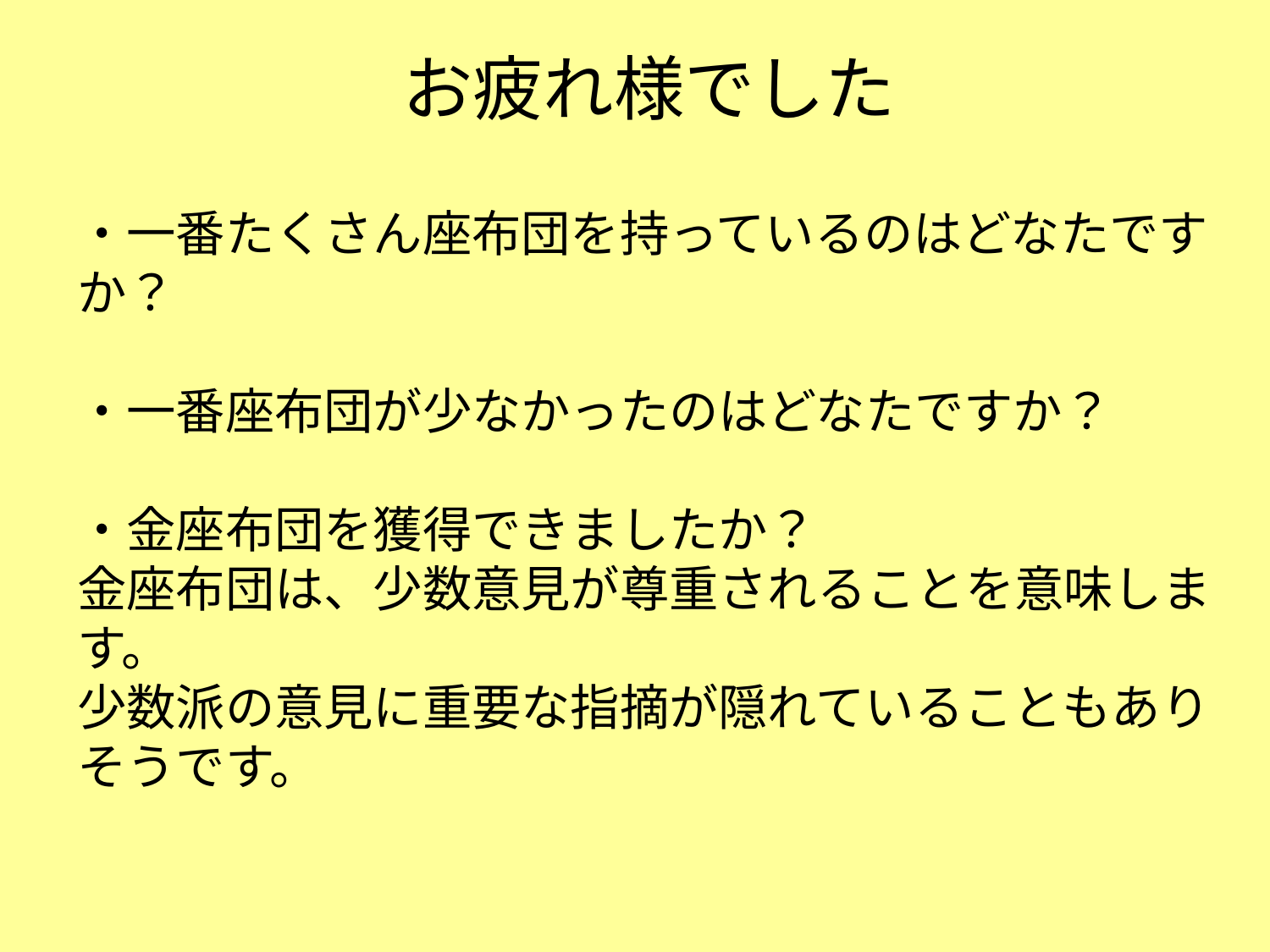

お疲れ様でした
・一番たくさん座布団を持っているのはどなたですか？

・一番座布団が少なかったのはどなたですか？

・金座布団を獲得できましたか？
金座布団は、少数意見が尊重されることを意味します。
少数派の意見に重要な指摘が隠れていることもありそうです。